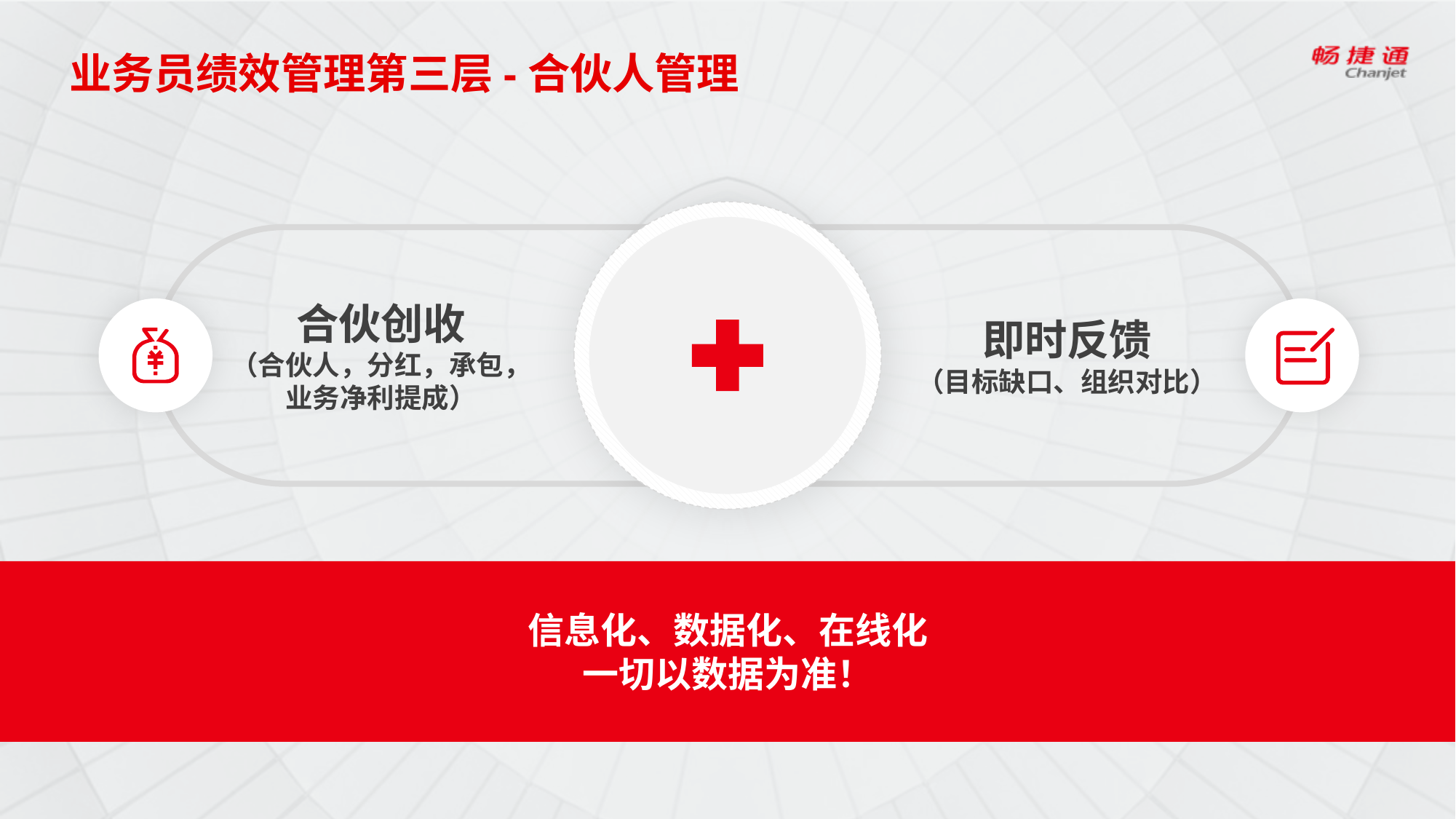

# 业务员绩效管理第三层-合伙人管理

合伙创收
（合伙人，分红，承包，
业务净利提成）

即时反馈
（目标缺口、组织对比）
信息化、数据化、在线化
一切以数据为准！